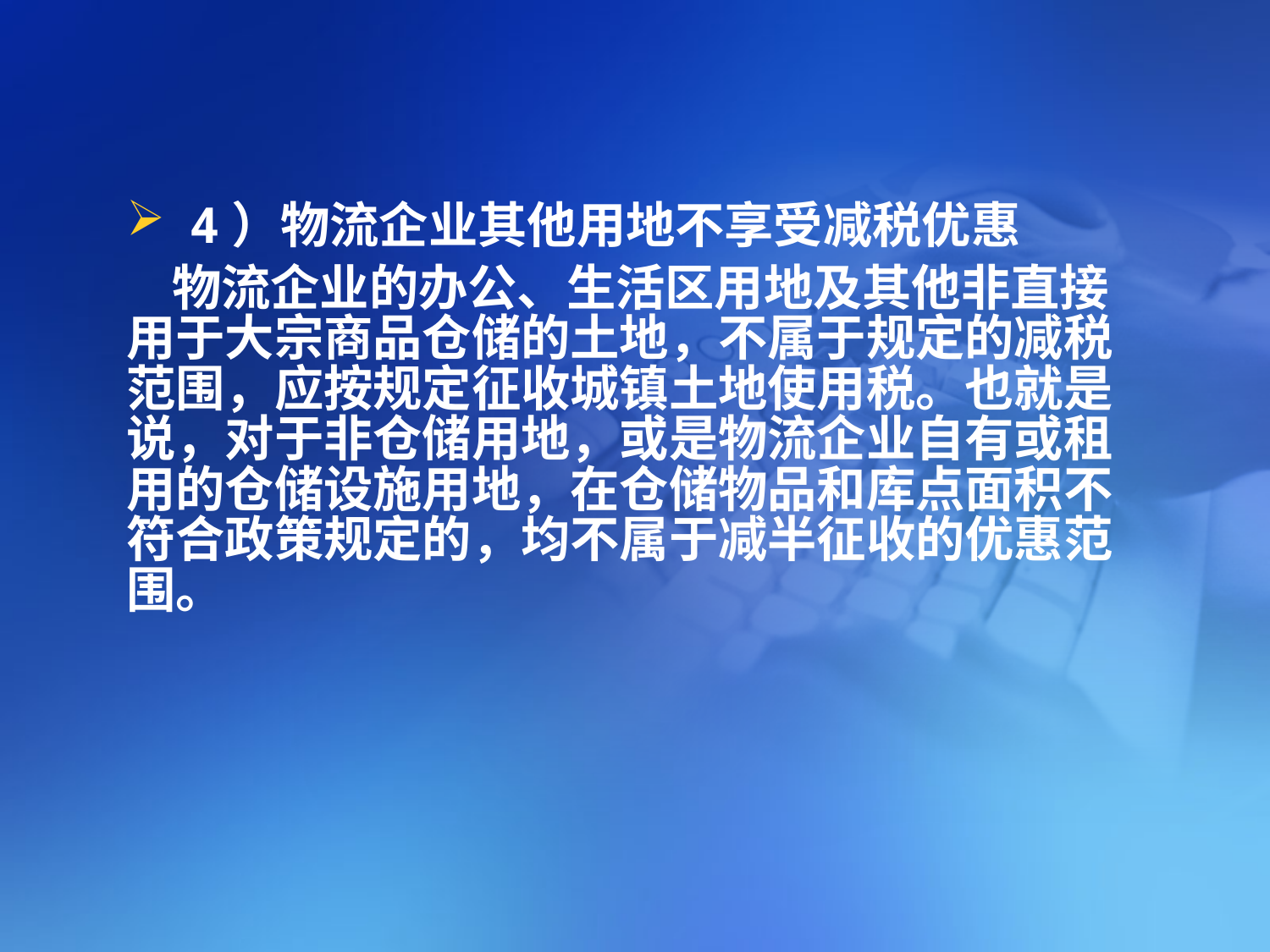

4）物流企业其他用地不享受减税优惠
   物流企业的办公、生活区用地及其他非直接用于大宗商品仓储的土地，不属于规定的减税范围，应按规定征收城镇土地使用税。也就是说，对于非仓储用地，或是物流企业自有或租用的仓储设施用地，在仓储物品和库点面积不符合政策规定的，均不属于减半征收的优惠范围。